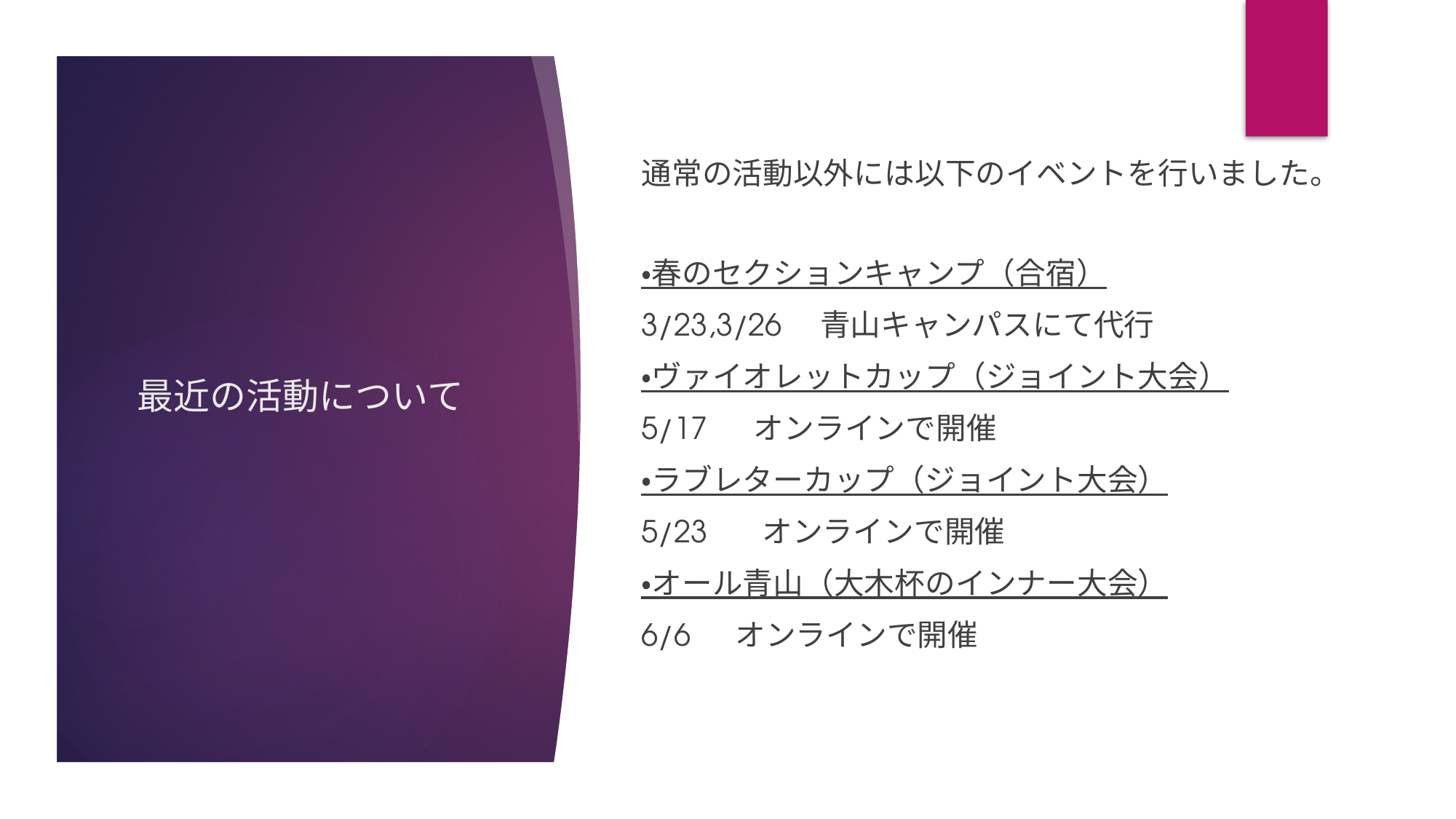

通常の活動以外には以下のイベントを行いました。

・春のセクションキャンプ（合宿）
3/23,3/26　青山キャンパスにて代行
・ヴァイオレットカップ（ジョイント大会）
5/17 　オンラインで開催
・ラブレターカップ（ジョイント大会）
5/23  　オンラインで開催
・オール青山（大木杯のインナー大会）
6/6　 オンラインで開催
# 最近の活動について